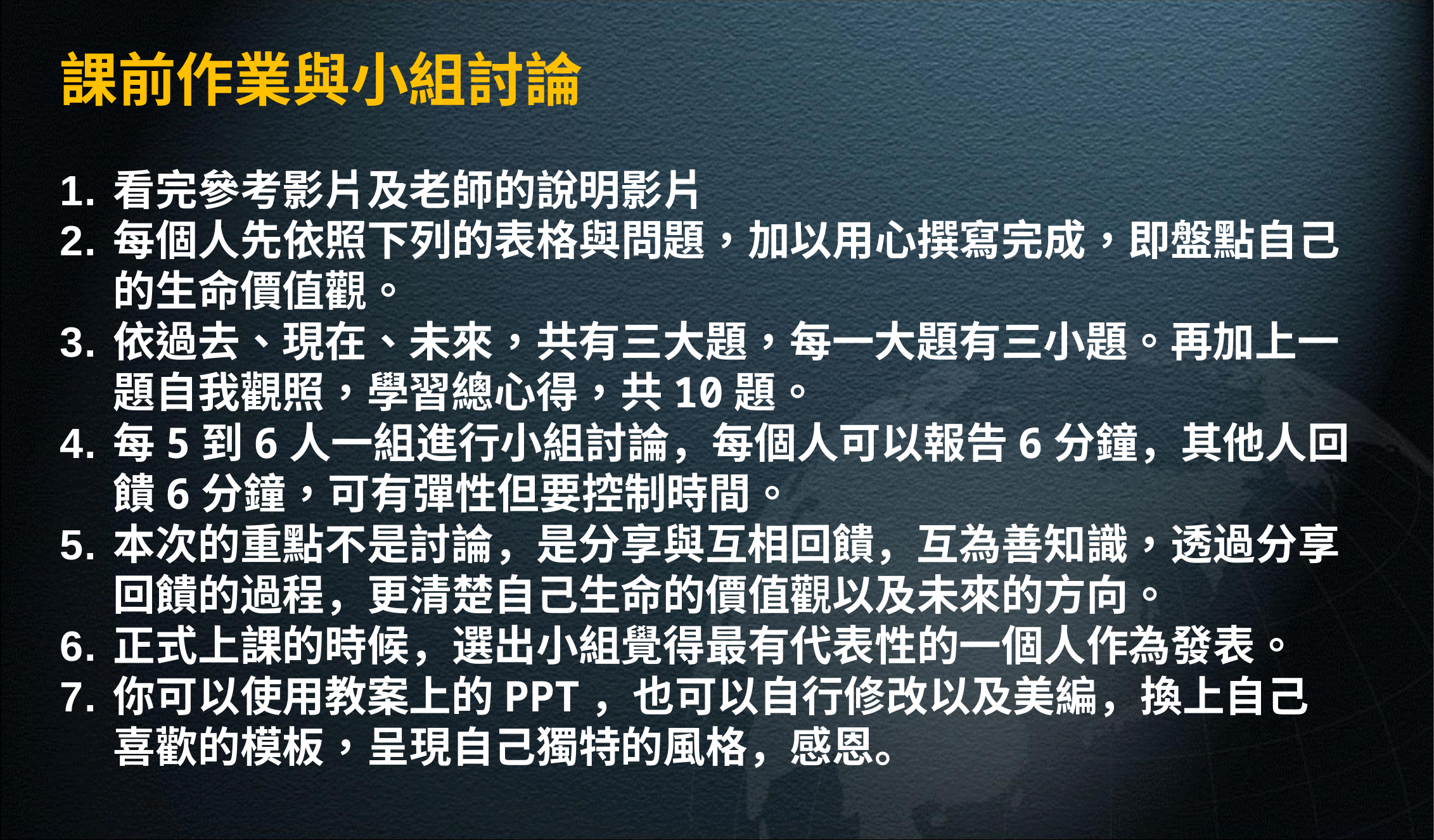

課前作業與小組討論

看完參考影片及老師的說明影片
每個人先依照下列的表格與問題，加以用心撰寫完成，即盤點自己的生命價值觀。
依過去、現在、未來，共有三大題，每一大題有三小題。再加上一題自我觀照，學習總心得，共10題。
每5到6人一組進行小組討論，每個人可以報告6分鐘，其他人回饋6分鐘，可有彈性但要控制時間。
本次的重點不是討論，是分享與互相回饋，互為善知識，透過分享回饋的過程，更清楚自己生命的價值觀以及未來的方向。
正式上課的時候，選出小組覺得最有代表性的一個人作為發表。
你可以使用教案上的PPT，也可以自行修改以及美編，換上自己喜歡的模板，呈現自己獨特的風格，感恩。